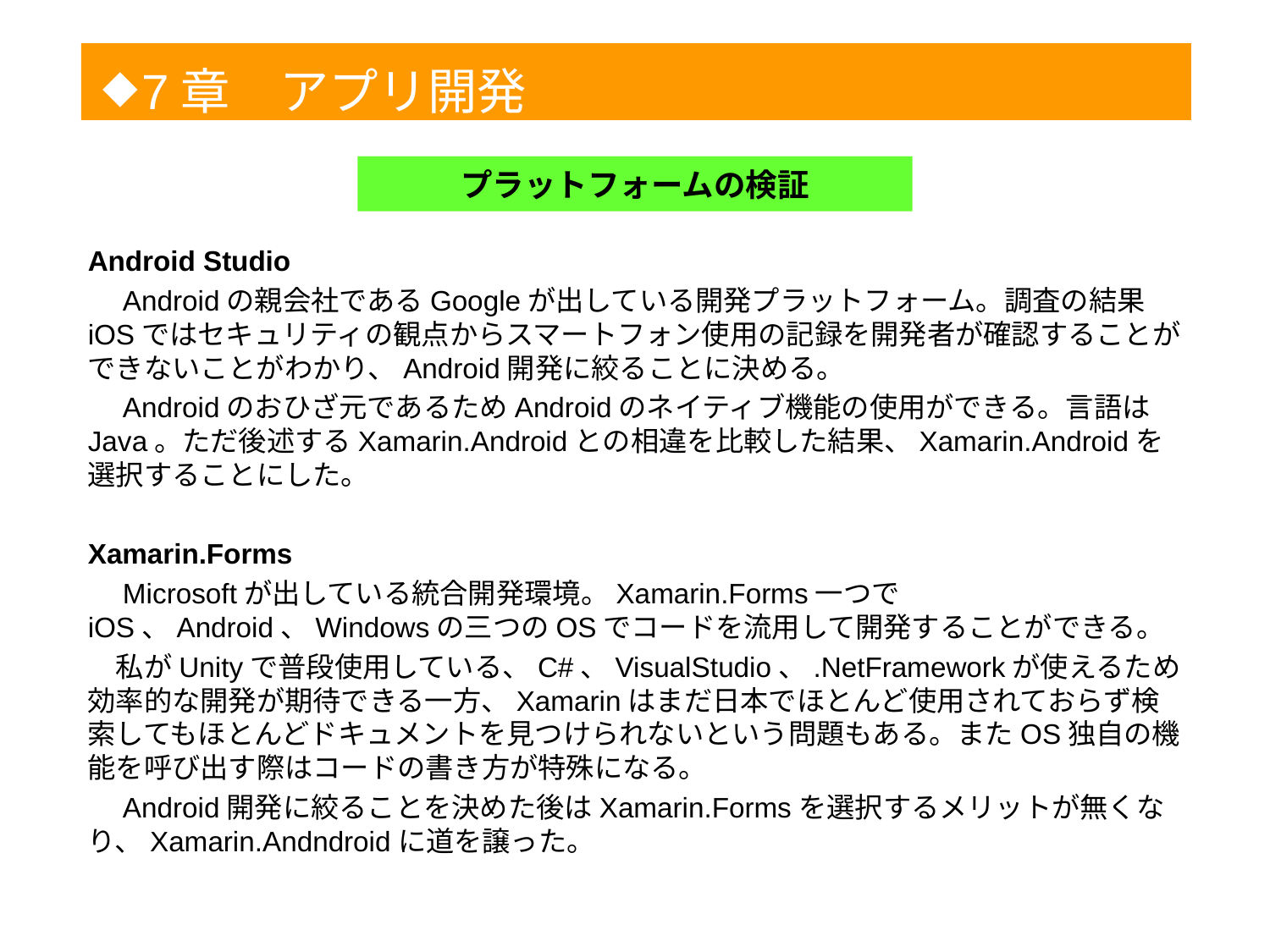

◆
7章　アプリ開発
1
プラットフォームの検証
Android Studio
　Androidの親会社であるGoogleが出している開発プラットフォーム。調査の結果iOSではセキュリティの観点からスマートフォン使用の記録を開発者が確認することができないことがわかり、Android開発に絞ることに決める。
　Androidのおひざ元であるためAndroidのネイティブ機能の使用ができる。言語はJava。ただ後述するXamarin.Androidとの相違を比較した結果、Xamarin.Androidを選択することにした。

Xamarin.Forms
　Microsoftが出している統合開発環境。Xamarin.Forms一つでiOS、Android、Windowsの三つのOSでコードを流用して開発することができる。
　私がUnityで普段使用している、C#、VisualStudio、.NetFrameworkが使えるため効率的な開発が期待できる一方、Xamarinはまだ日本でほとんど使用されておらず検索してもほとんどドキュメントを見つけられないという問題もある。またOS独自の機能を呼び出す際はコードの書き方が特殊になる。
　Android開発に絞ることを決めた後はXamarin.Formsを選択するメリットが無くなり、Xamarin.Andndroidに道を譲った。